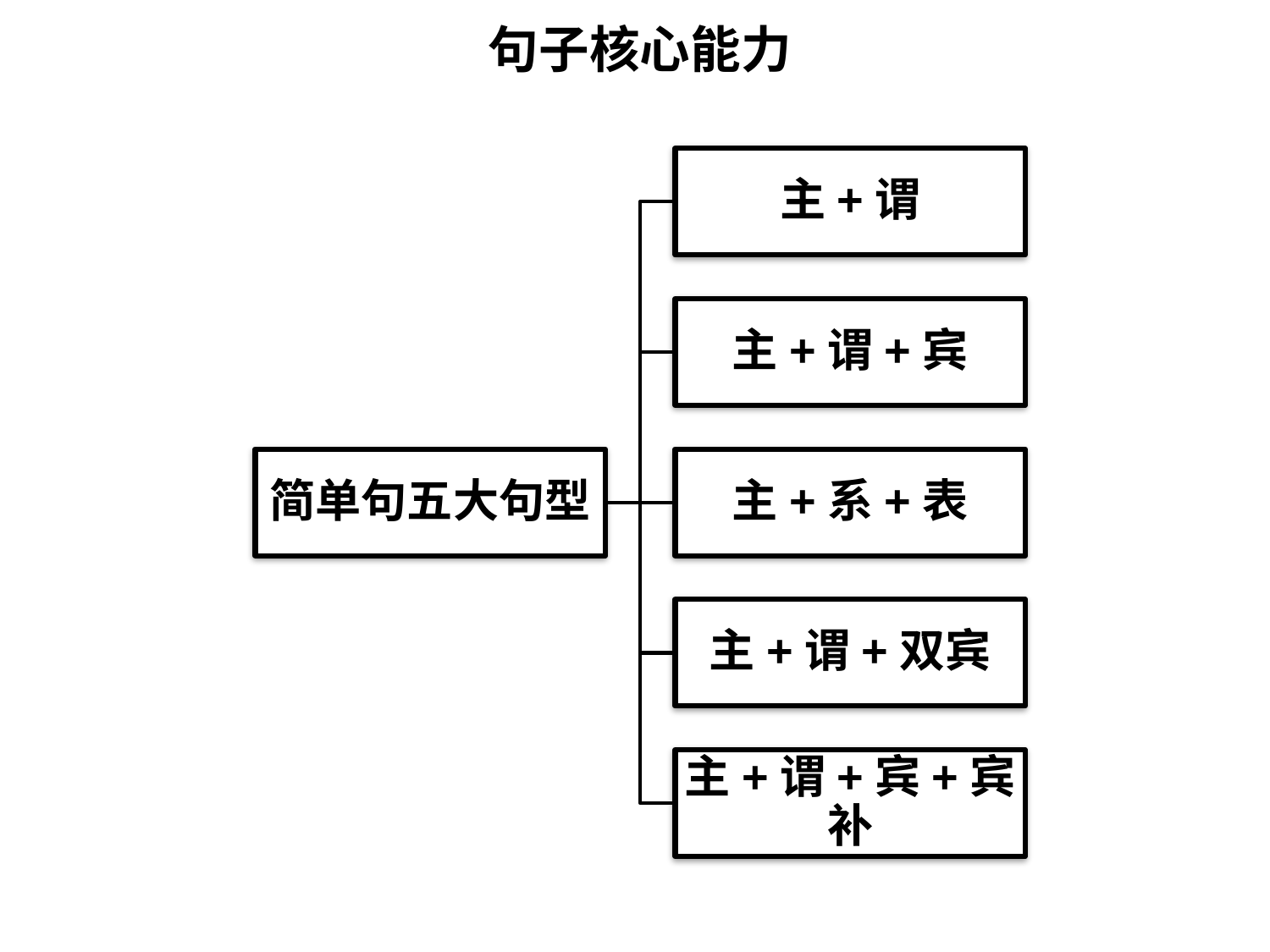

# 句子核心能力
简单句五大句型
主+谓
主+谓+宾
主+系+表
主+谓+双宾
主+谓+宾+宾补